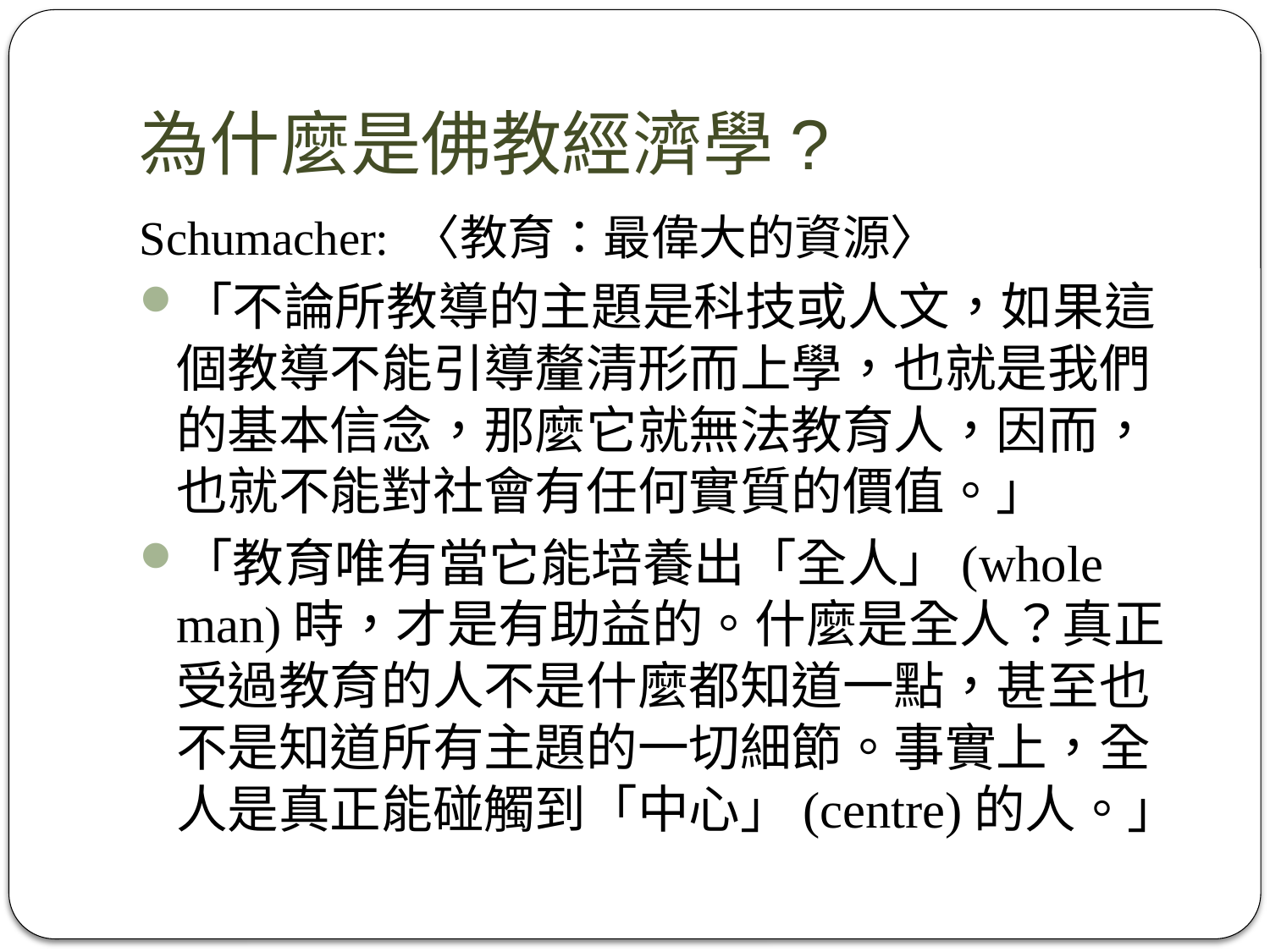

# 為什麼是佛教經濟學?
Schumacher: 〈教育：最偉大的資源〉
「不論所教導的主題是科技或人文，如果這個教導不能引導釐清形而上學，也就是我們的基本信念，那麼它就無法教育人，因而，也就不能對社會有任何實質的價值。」
「教育唯有當它能培養出「全人」(whole man)時，才是有助益的。什麼是全人？真正受過教育的人不是什麼都知道一點，甚至也不是知道所有主題的一切細節。事實上，全人是真正能碰觸到「中心」(centre)的人。」